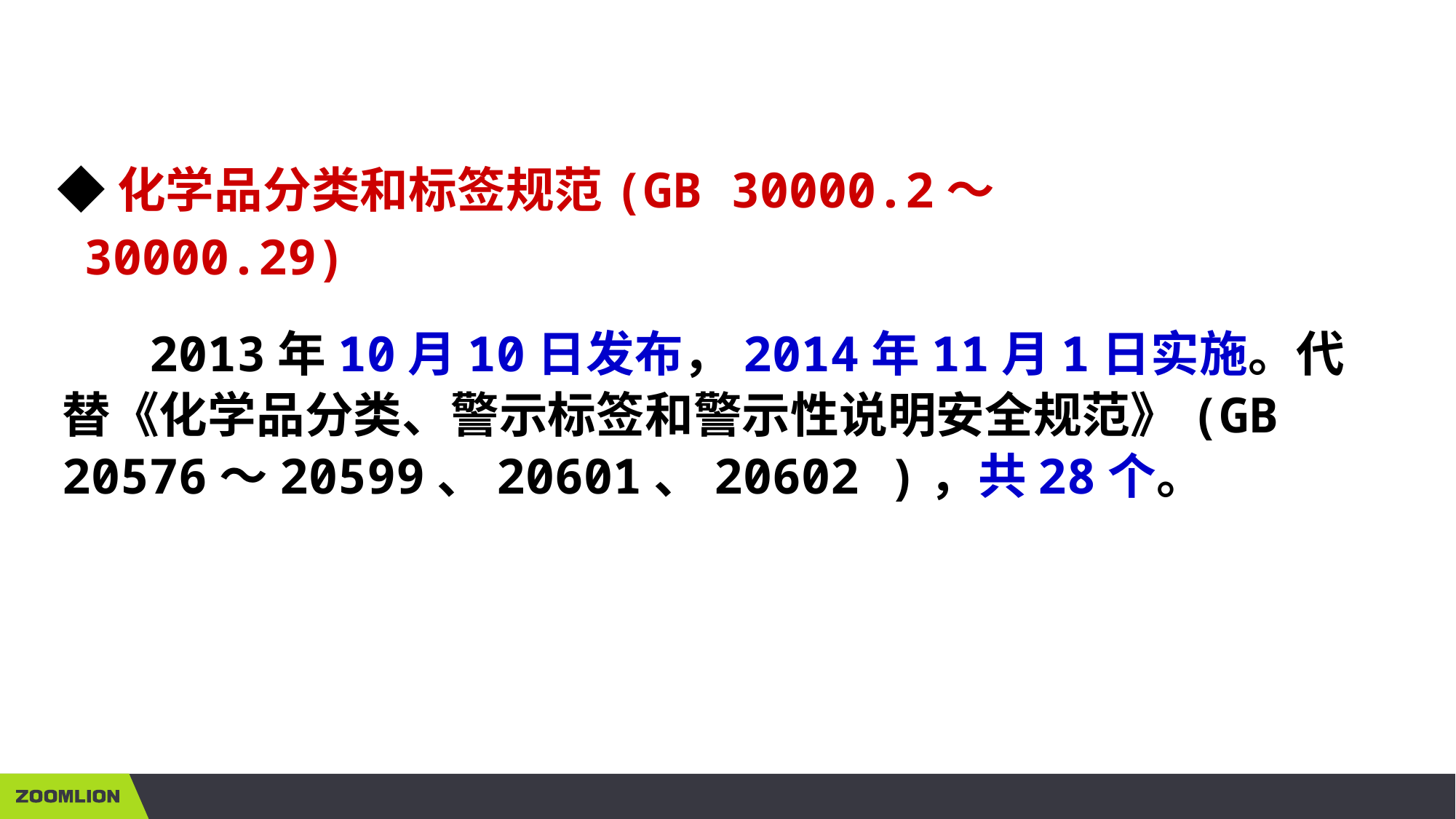

◆化学品分类和标签规范(GB 30000.2～
  30000.29)
   2013年10月10日发布，2014年11月1日实施。代替《化学品分类、警示标签和警示性说明安全规范》(GB 20576～20599、20601、20602 )，共28个。